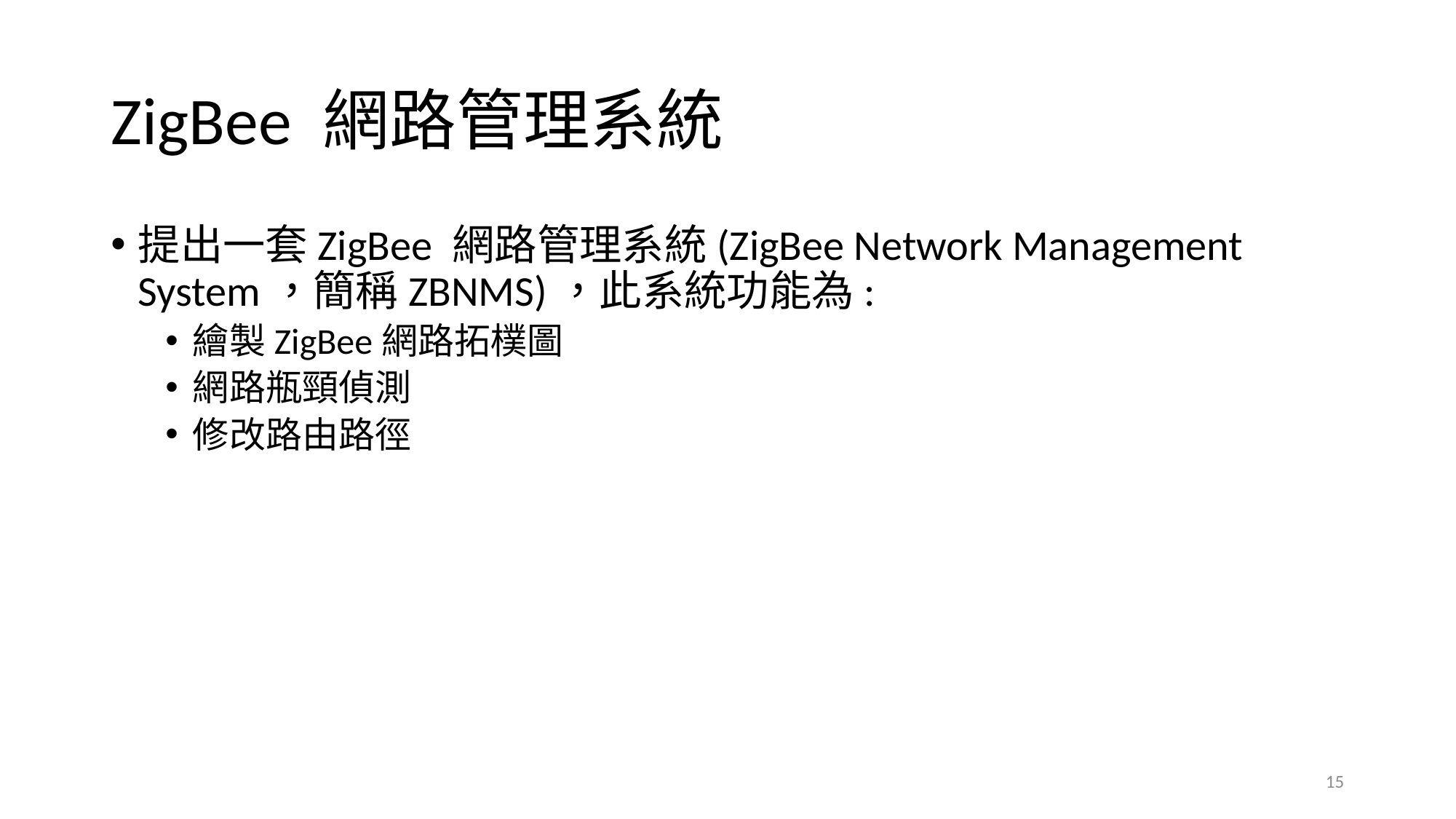

# ZigBee 網路管理系統
提出一套ZigBee 網路管理系統(ZigBee Network Management System，簡稱ZBNMS)，此系統功能為:
繪製ZigBee網路拓樸圖
網路瓶頸偵測
修改路由路徑

15